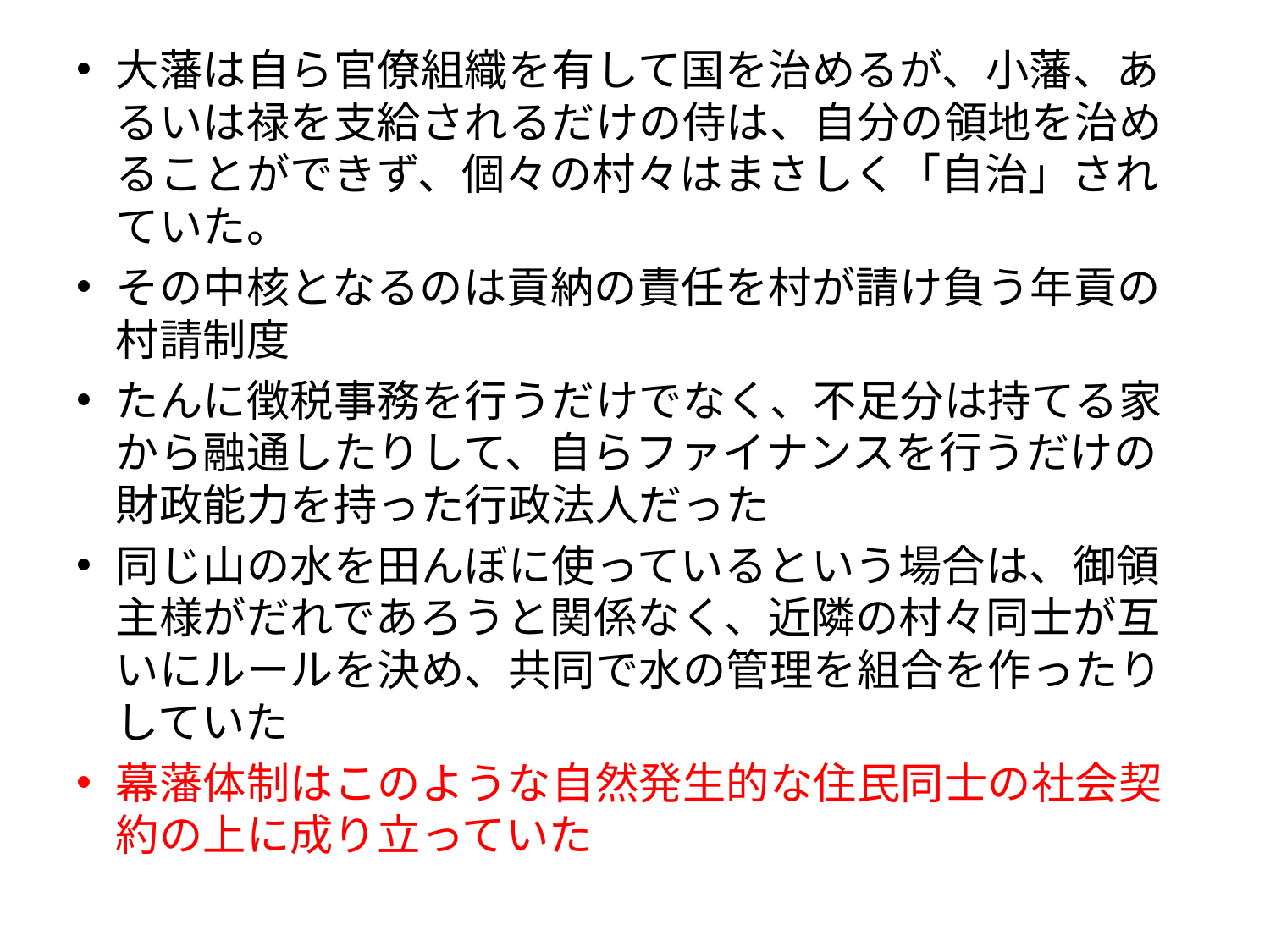

大藩は自ら官僚組織を有して国を治めるが、小藩、あるいは禄を支給されるだけの侍は、自分の領地を治めることができず、個々の村々はまさしく「自治」されていた。
その中核となるのは貢納の責任を村が請け負う年貢の村請制度
たんに徴税事務を行うだけでなく、不足分は持てる家から融通したりして、自らファイナンスを行うだけの財政能力を持った行政法人だった
同じ山の水を田んぼに使っているという場合は、御領主様がだれであろうと関係なく、近隣の村々同士が互いにルールを決め、共同で水の管理を組合を作ったりしていた
幕藩体制はこのような自然発生的な住民同士の社会契約の上に成り立っていた